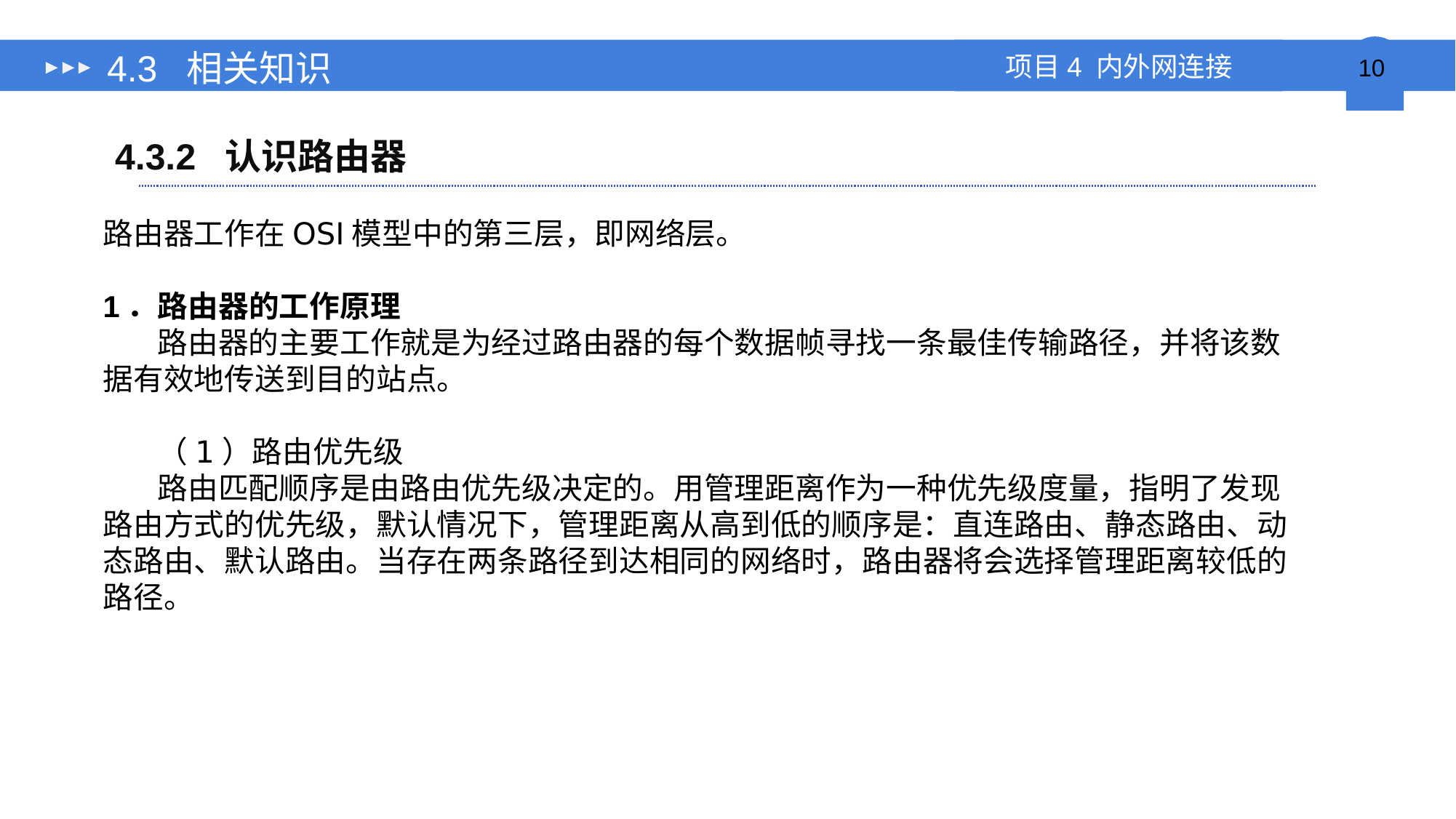

# 4.3  相关知识
4.3.2  认识路由器

路由器工作在OSI模型中的第三层，即网络层。

1．路由器的工作原理
路由器的主要工作就是为经过路由器的每个数据帧寻找一条最佳传输路径，并将该数据有效地传送到目的站点。

（1）路由优先级
路由匹配顺序是由路由优先级决定的。用管理距离作为一种优先级度量，指明了发现路由方式的优先级，默认情况下，管理距离从高到低的顺序是：直连路由、静态路由、动态路由、默认路由。当存在两条路径到达相同的网络时，路由器将会选择管理距离较低的路径。